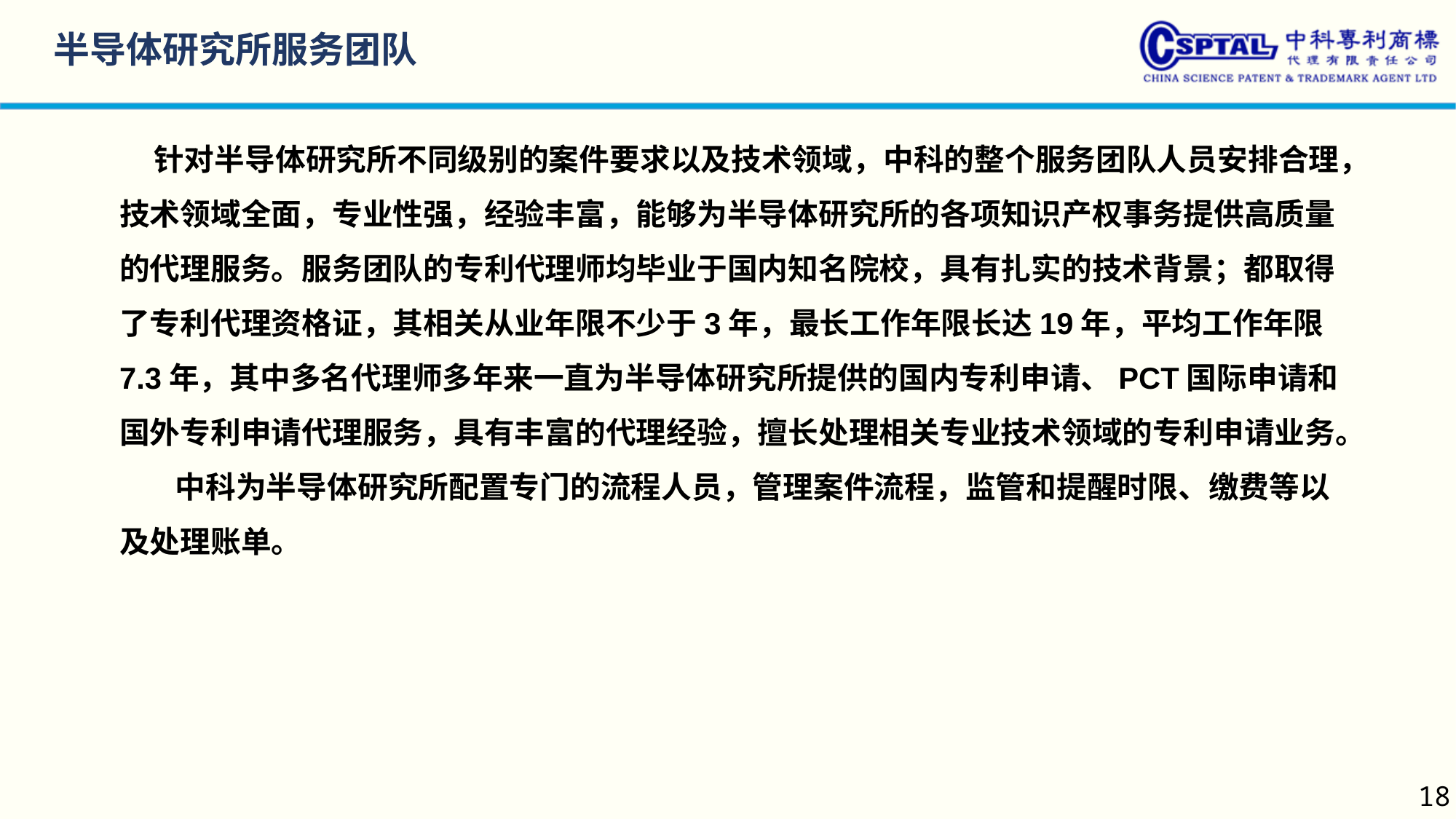

半导体研究所服务团队
    针对半导体研究所不同级别的案件要求以及技术领域，中科的整个服务团队人员安排合理，技术领域全面，专业性强，经验丰富，能够为半导体研究所的各项知识产权事务提供高质量的代理服务。服务团队的专利代理师均毕业于国内知名院校，具有扎实的技术背景；都取得了专利代理资格证，其相关从业年限不少于3年，最长工作年限长达19年，平均工作年限7.3年，其中多名代理师多年来一直为半导体研究所提供的国内专利申请、PCT国际申请和国外专利申请代理服务，具有丰富的代理经验，擅长处理相关专业技术领域的专利申请业务。
       中科为半导体研究所配置专门的流程人员，管理案件流程，监管和提醒时限、缴费等以及处理账单。

18